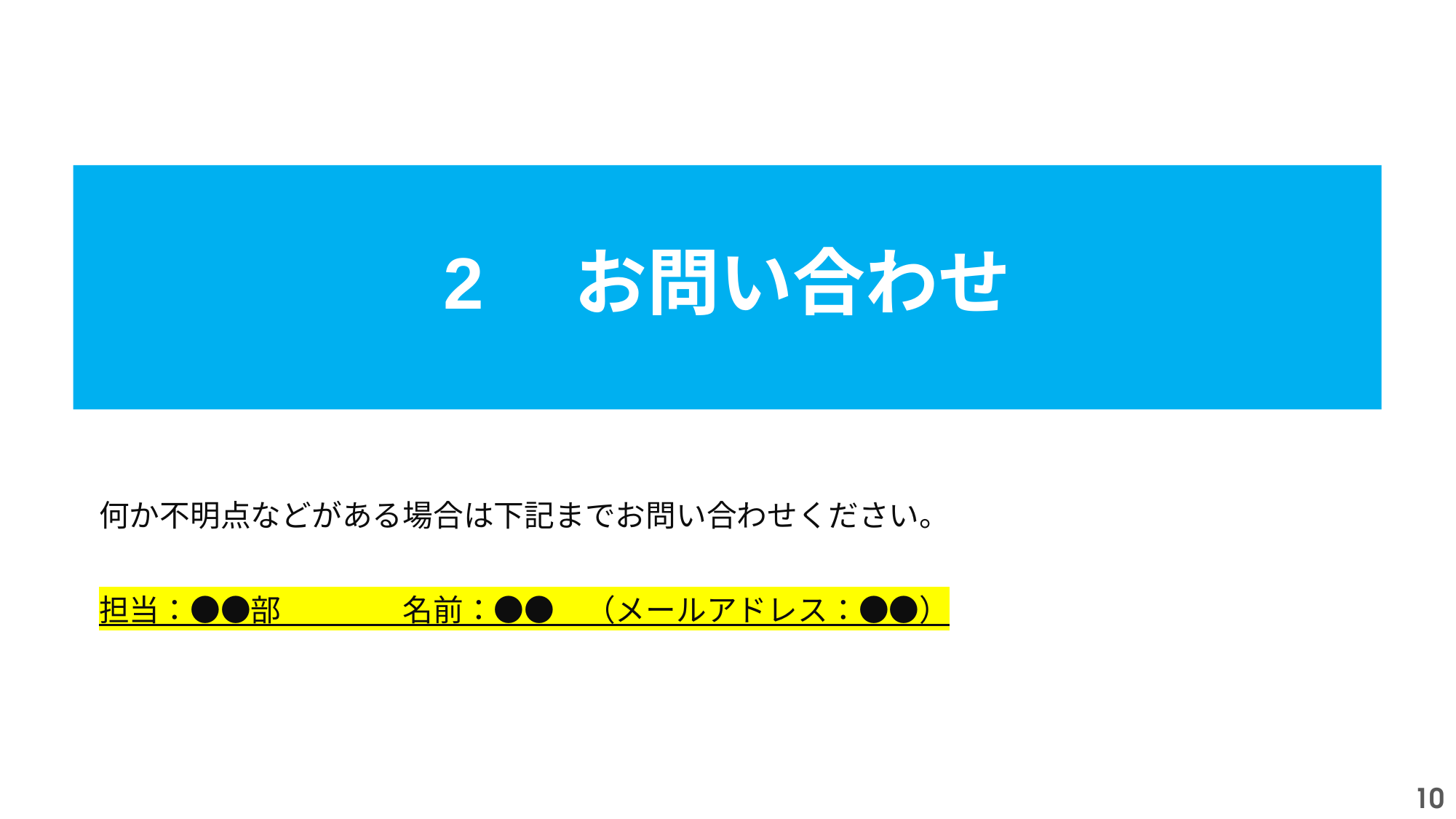

2　お問い合わせ
何か不明点などがある場合は下記までお問い合わせください。

担当：●●部　　　　名前：●●　（メールアドレス：●●）

10